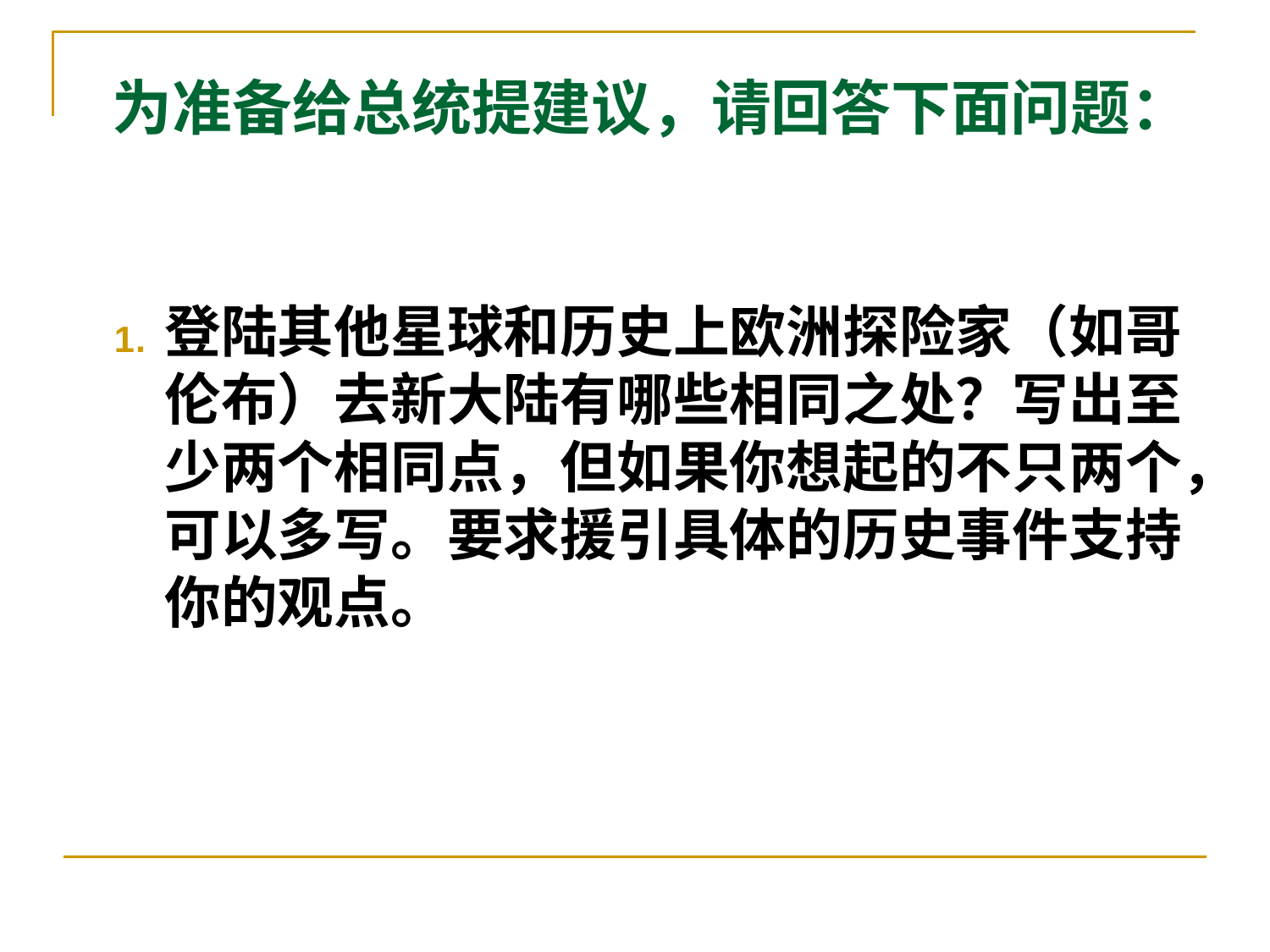

# 为准备给总统提建议，请回答下面问题：
登陆其他星球和历史上欧洲探险家（如哥伦布）去新大陆有哪些相同之处？写出至少两个相同点，但如果你想起的不只两个，可以多写。要求援引具体的历史事件支持你的观点。